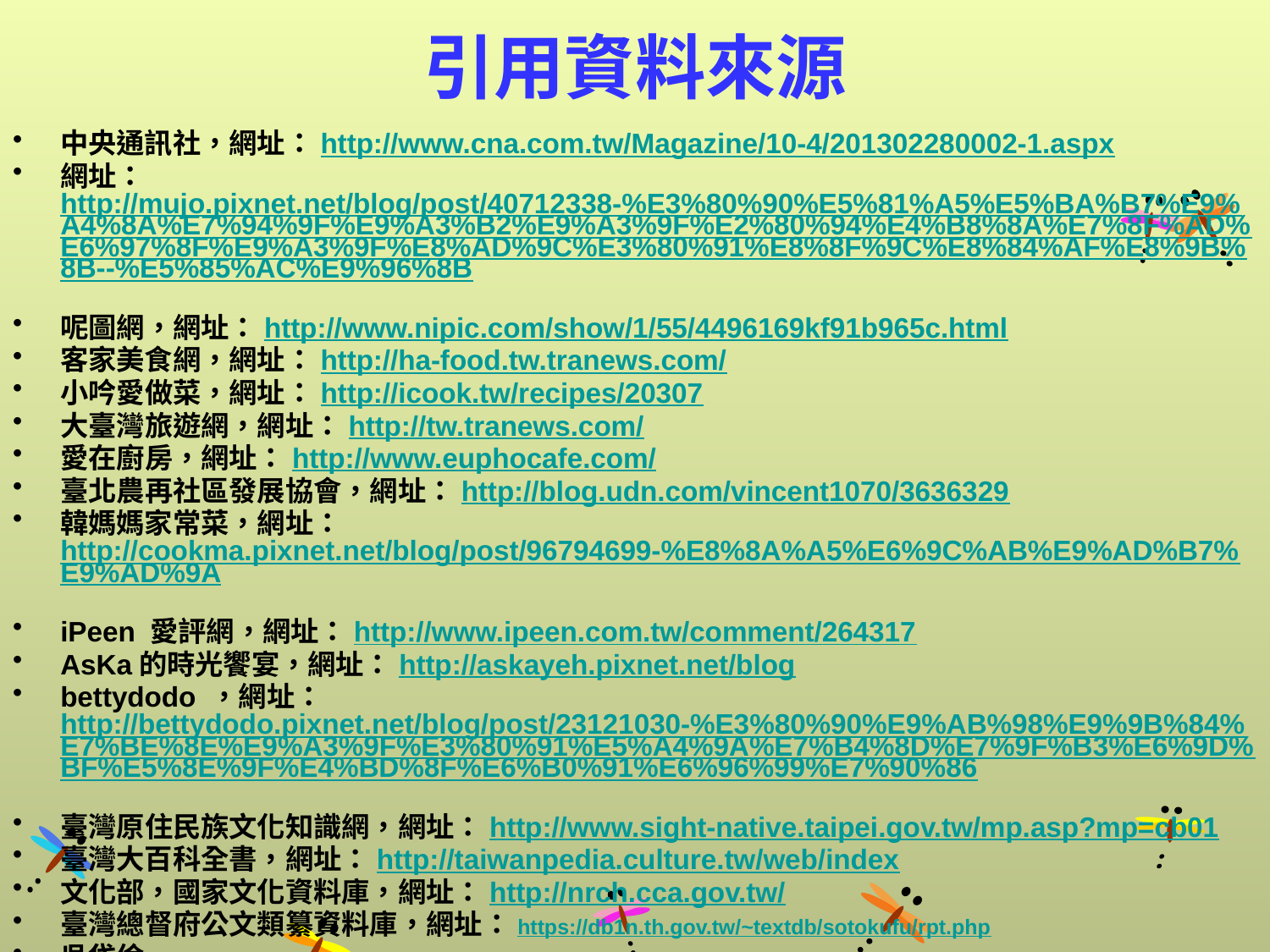

# 引用資料來源
中央通訊社，網址：http://www.cna.com.tw/Magazine/10-4/201302280002-1.aspx
網址：http://mujo.pixnet.net/blog/post/40712338-%E3%80%90%E5%81%A5%E5%BA%B7%E9%A4%8A%E7%94%9F%E9%A3%B2%E9%A3%9F%E2%80%94%E4%B8%8A%E7%8F%AD%E6%97%8F%E9%A3%9F%E8%AD%9C%E3%80%91%E8%8F%9C%E8%84%AF%E8%9B%8B--%E5%85%AC%E9%96%8B
呢圖網，網址：http://www.nipic.com/show/1/55/4496169kf91b965c.html
客家美食網，網址：http://ha-food.tw.tranews.com/
小吟愛做菜，網址：http://icook.tw/recipes/20307
大臺灣旅遊網，網址：http://tw.tranews.com/
愛在廚房，網址：http://www.euphocafe.com/
臺北農再社區發展協會，網址：http://blog.udn.com/vincent1070/3636329
韓媽媽家常菜，網址：http://cookma.pixnet.net/blog/post/96794699-%E8%8A%A5%E6%9C%AB%E9%AD%B7%E9%AD%9A
iPeen 愛評網，網址：http://www.ipeen.com.tw/comment/264317
AsKa的時光饗宴，網址：http://askayeh.pixnet.net/blog
bettydodo ，網址：http://bettydodo.pixnet.net/blog/post/23121030-%E3%80%90%E9%AB%98%E9%9B%84%E7%BE%8E%E9%A3%9F%E3%80%91%E5%A4%9A%E7%B4%8D%E7%9F%B3%E6%9D%BF%E5%8E%9F%E4%BD%8F%E6%B0%91%E6%96%99%E7%90%86
臺灣原住民族文化知識網，網址：http://www.sight-native.taipei.gov.tw/mp.asp?mp=cb01
臺灣大百科全書，網址：http://taiwanpedia.culture.tw/web/index
文化部，國家文化資料庫，網址：http://nrch.cca.gov.tw/
臺灣總督府公文類纂資料庫，網址：https://db1n.th.gov.tw/~textdb/sotokufu/rpt.php
吳岱倫